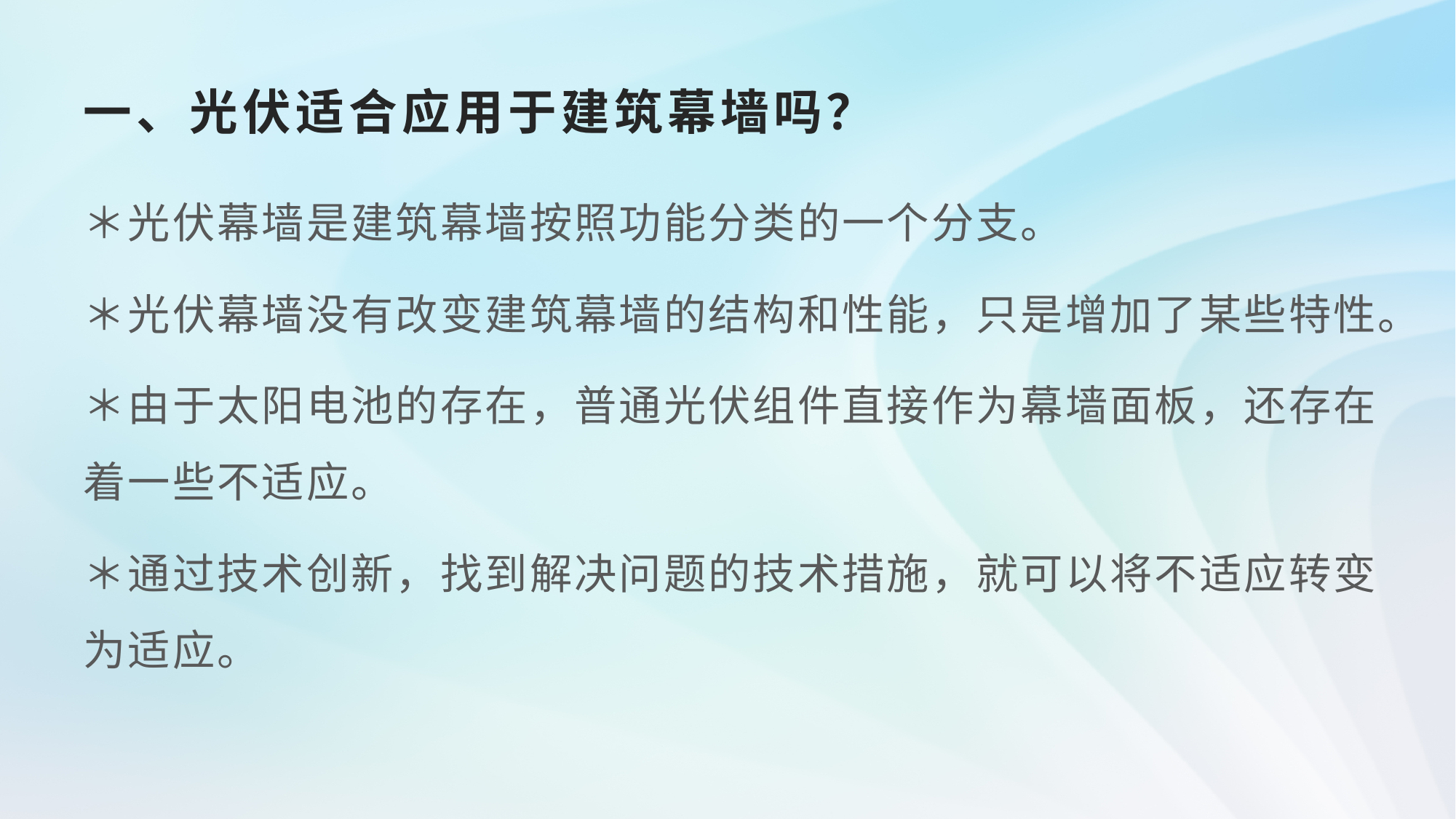

# 一、光伏适合应用于建筑幕墙吗？
＊光伏幕墙是建筑幕墙按照功能分类的一个分支。
＊光伏幕墙没有改变建筑幕墙的结构和性能，只是增加了某些特性。
＊由于太阳电池的存在，普通光伏组件直接作为幕墙面板，还存在着一些不适应。
＊通过技术创新，找到解决问题的技术措施，就可以将不适应转变为适应。